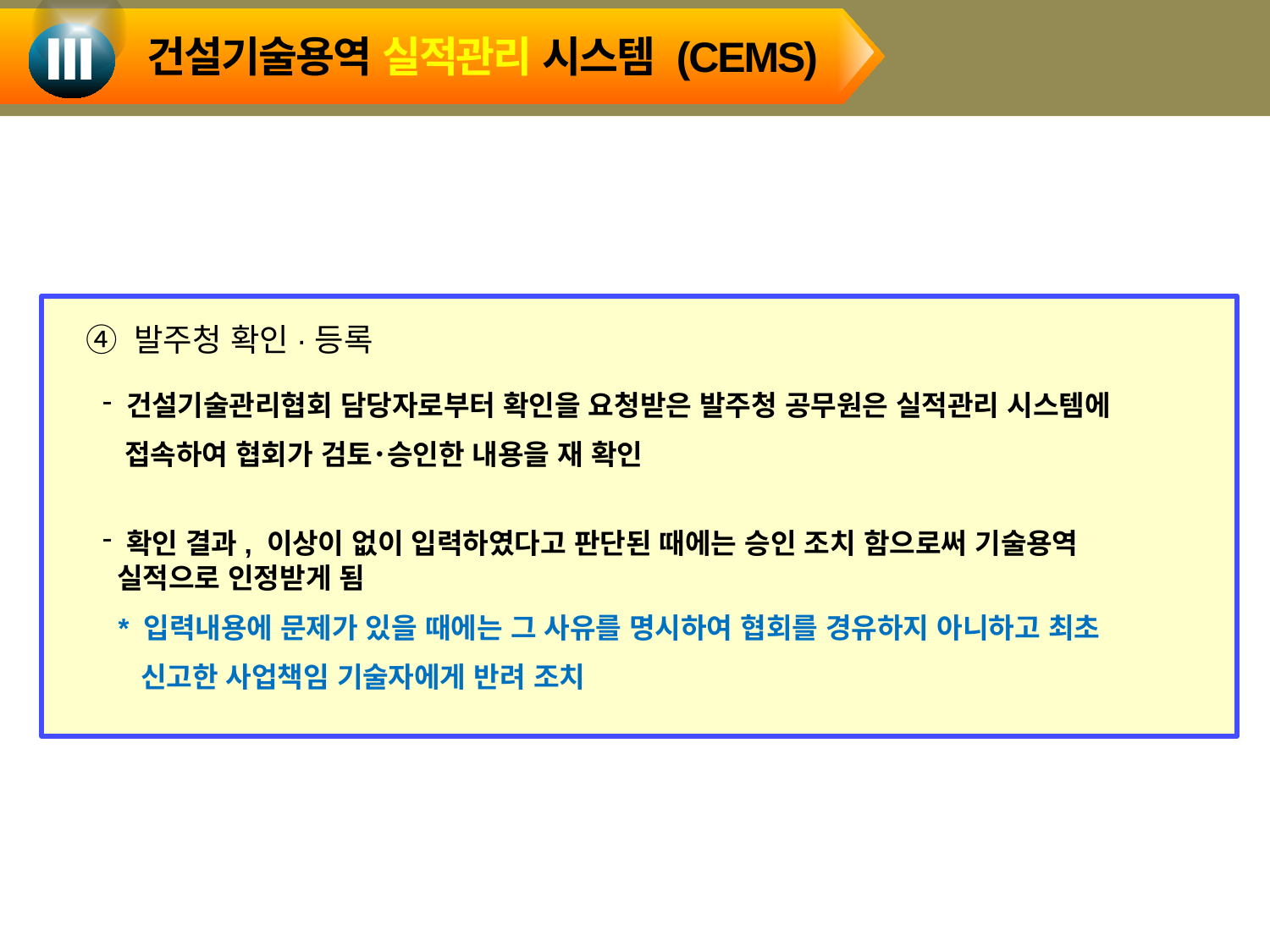

Ⅲ

건설기술용역 실적관리 시스템 (CEMS)

④ 발주청 확인·등록
 건설기술관리협회 담당자로부터 확인을 요청받은 발주청 공무원은 실적관리 시스템에
  접속하여 협회가 검토･승인한 내용을 재 확인
 확인 결과, 이상이 없이 입력하였다고 판단된 때에는 승인 조치 함으로써 기술용역
 실적으로 인정받게 됨
  * 입력내용에 문제가 있을 때에는 그 사유를 명시하여 협회를 경유하지 아니하고 최초
    신고한 사업책임 기술자에게 반려 조치